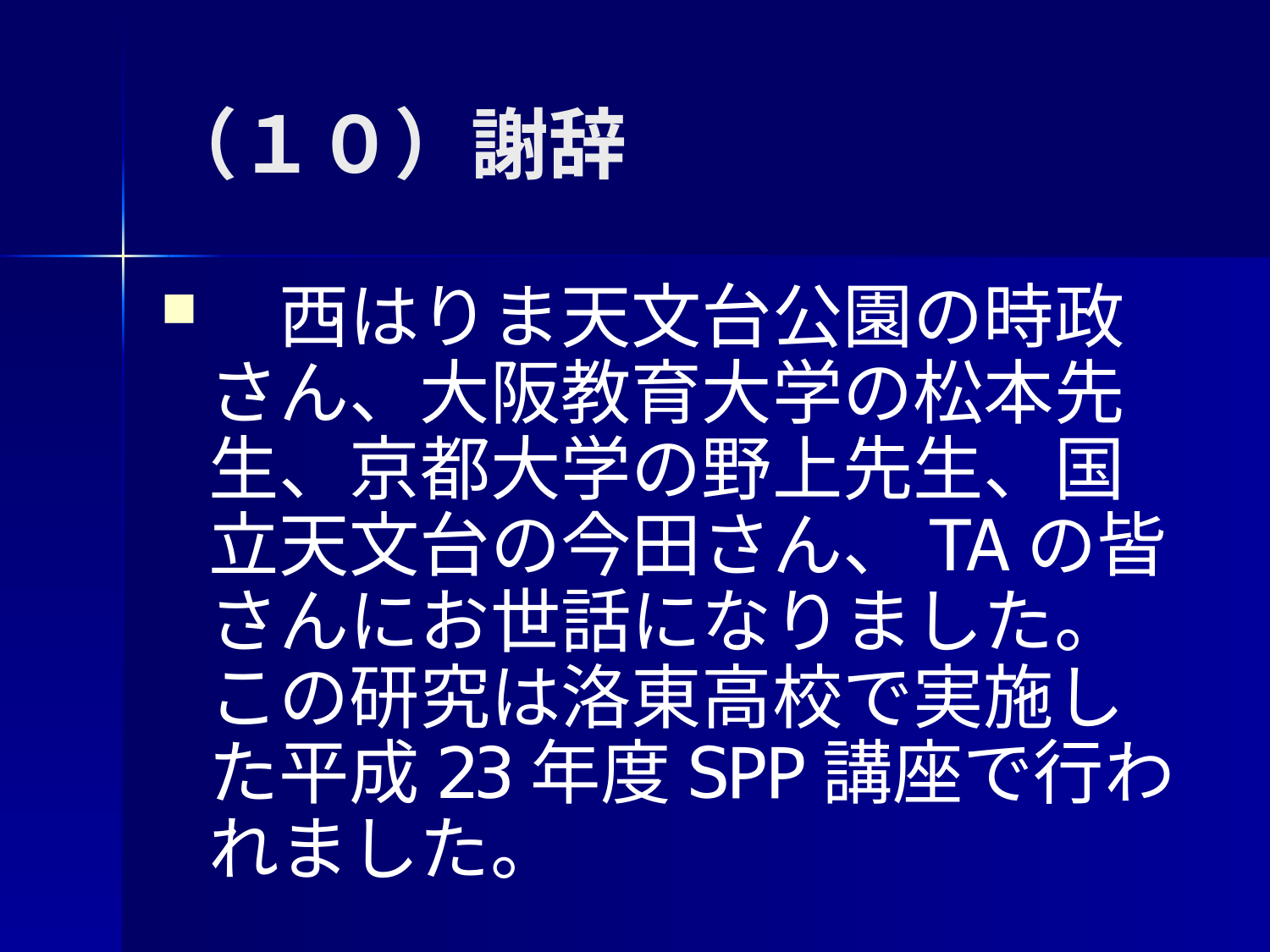

# （１０）謝辞
　西はりま天文台公園の時政さん、大阪教育大学の松本先生、京都大学の野上先生、国立天文台の今田さん、TAの皆さんにお世話になりました。この研究は洛東高校で実施した平成23年度SPP講座で行われました。